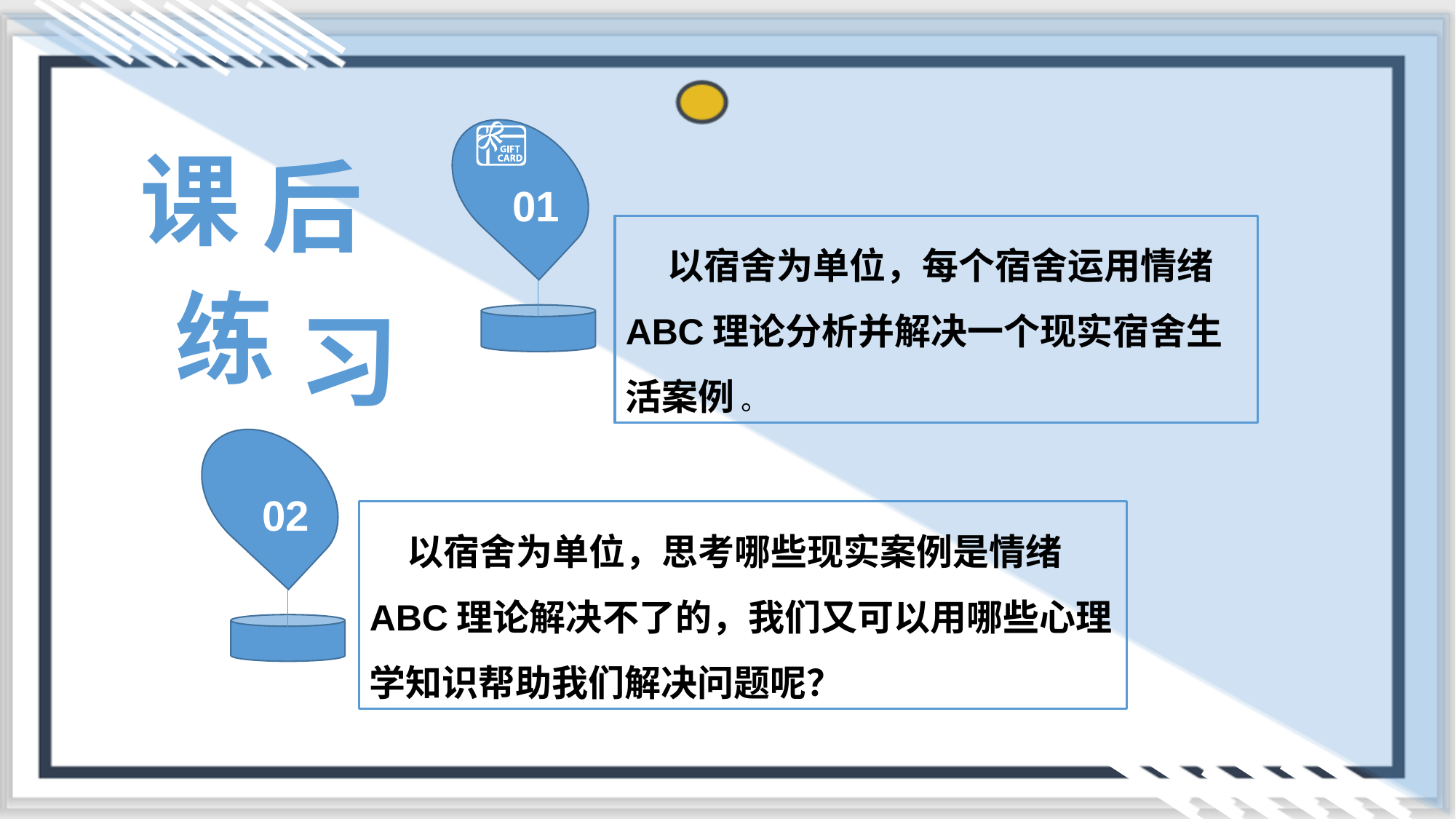

01
     以宿舍为单位，每个宿舍运用情绪ABC理论分析并解决一个现实宿舍生活案例 。
课
后
练
习

02
     以宿舍为单位，思考哪些现实案例是情绪ABC理论解决不了的，我们又可以用哪些心理学知识帮助我们解决问题呢？